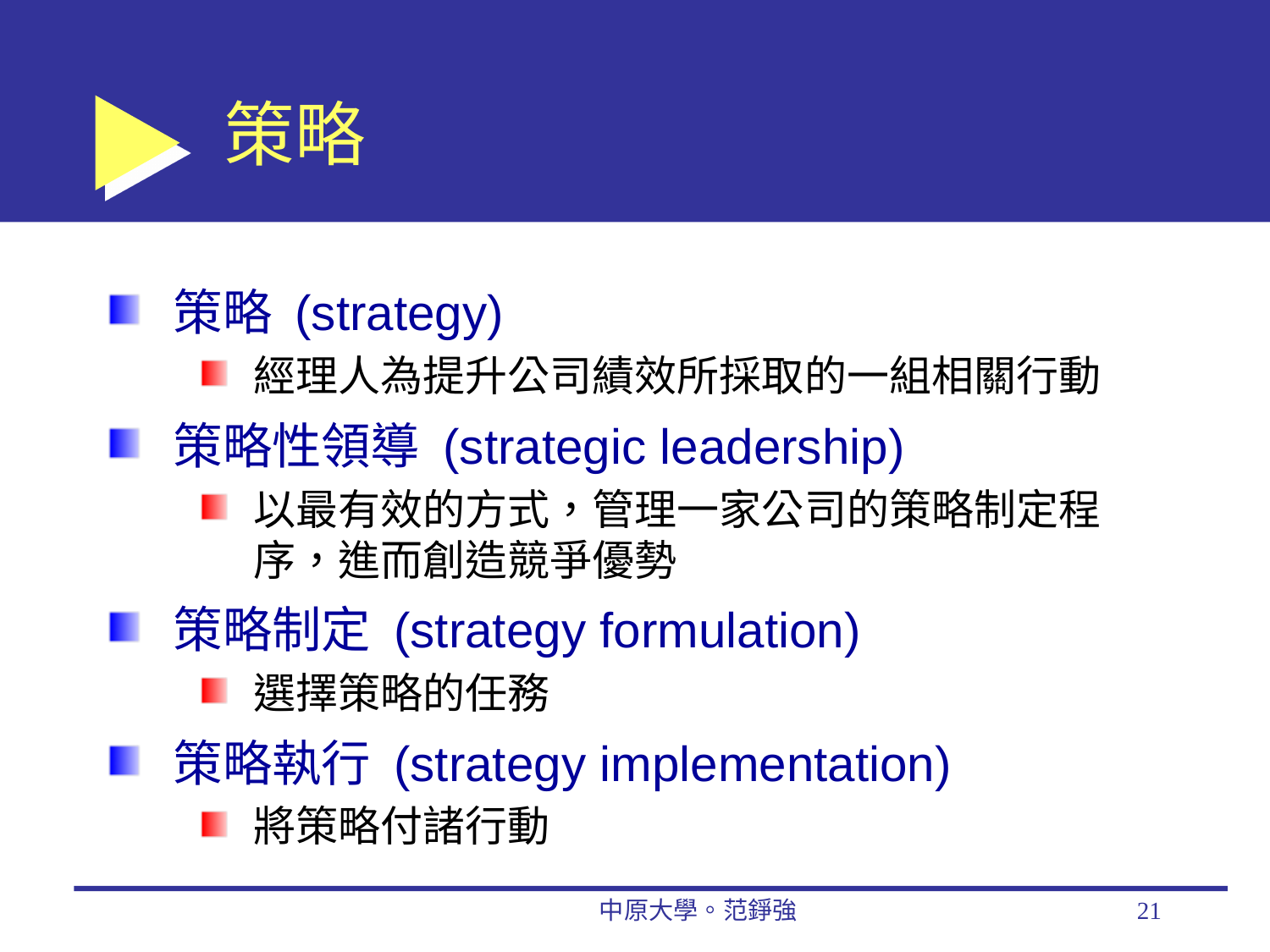

# 策略
策略 (strategy)
經理人為提升公司績效所採取的一組相關行動
策略性領導 (strategic leadership)
以最有效的方式，管理一家公司的策略制定程序，進而創造競爭優勢
策略制定 (strategy formulation)
選擇策略的任務
策略執行 (strategy implementation)
將策略付諸行動

中原大學。范錚強
21